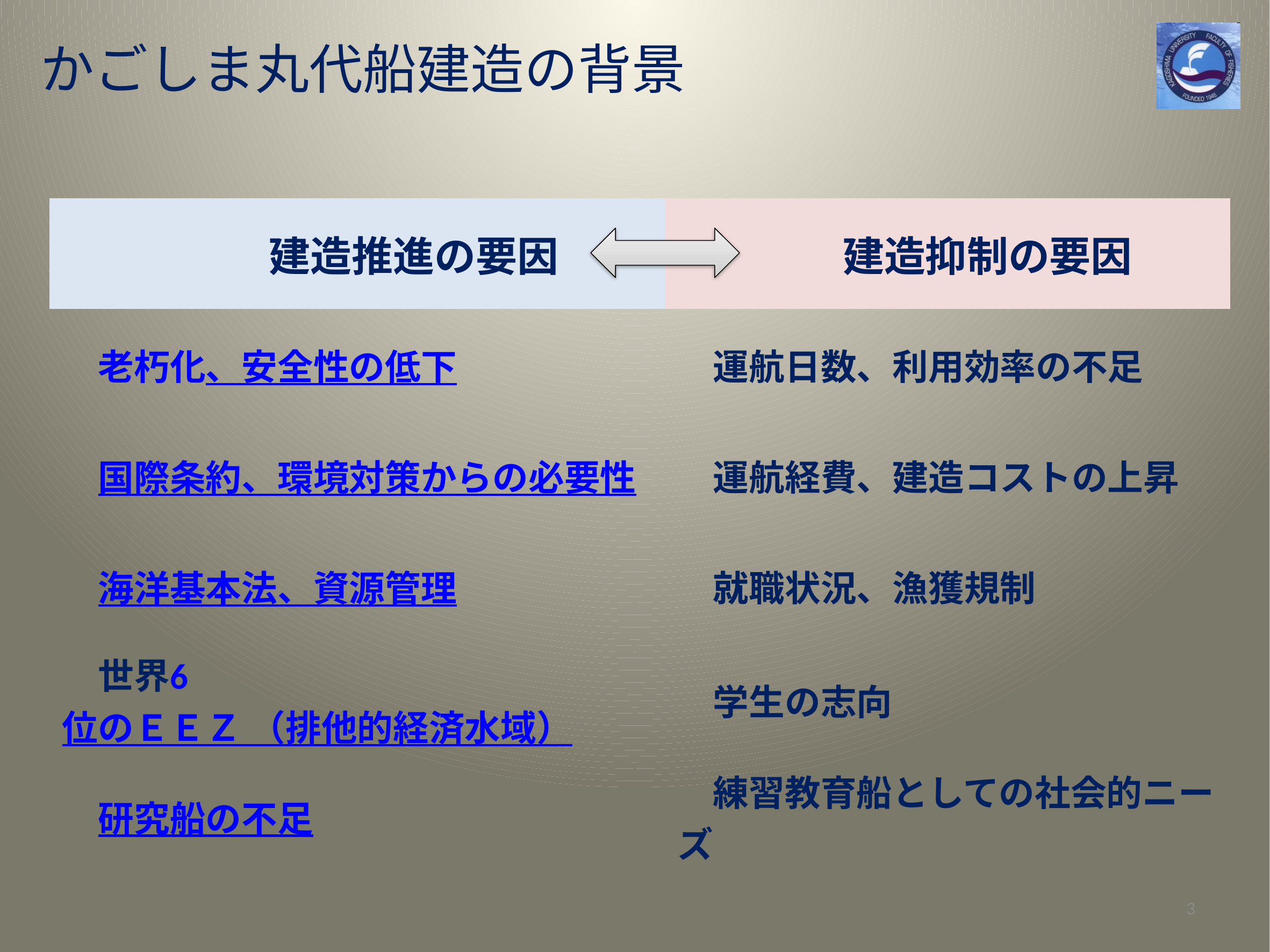

# かごしま丸代船建造の背景
| 建造推進の要因 | 建造抑制の要因 |
| --- | --- |
| 老朽化、安全性の低下 | 運航日数、利用効率の不足 |
| 国際条約、環境対策からの必要性 | 運航経費、建造コストの上昇 |
| 海洋基本法、資源管理 | 就職状況、漁獲規制 |
| 世界6位のＥＥＺ （排他的経済水域） | 学生の志向 |
| 研究船の不足 | 練習教育船としての社会的ニーズ |

3